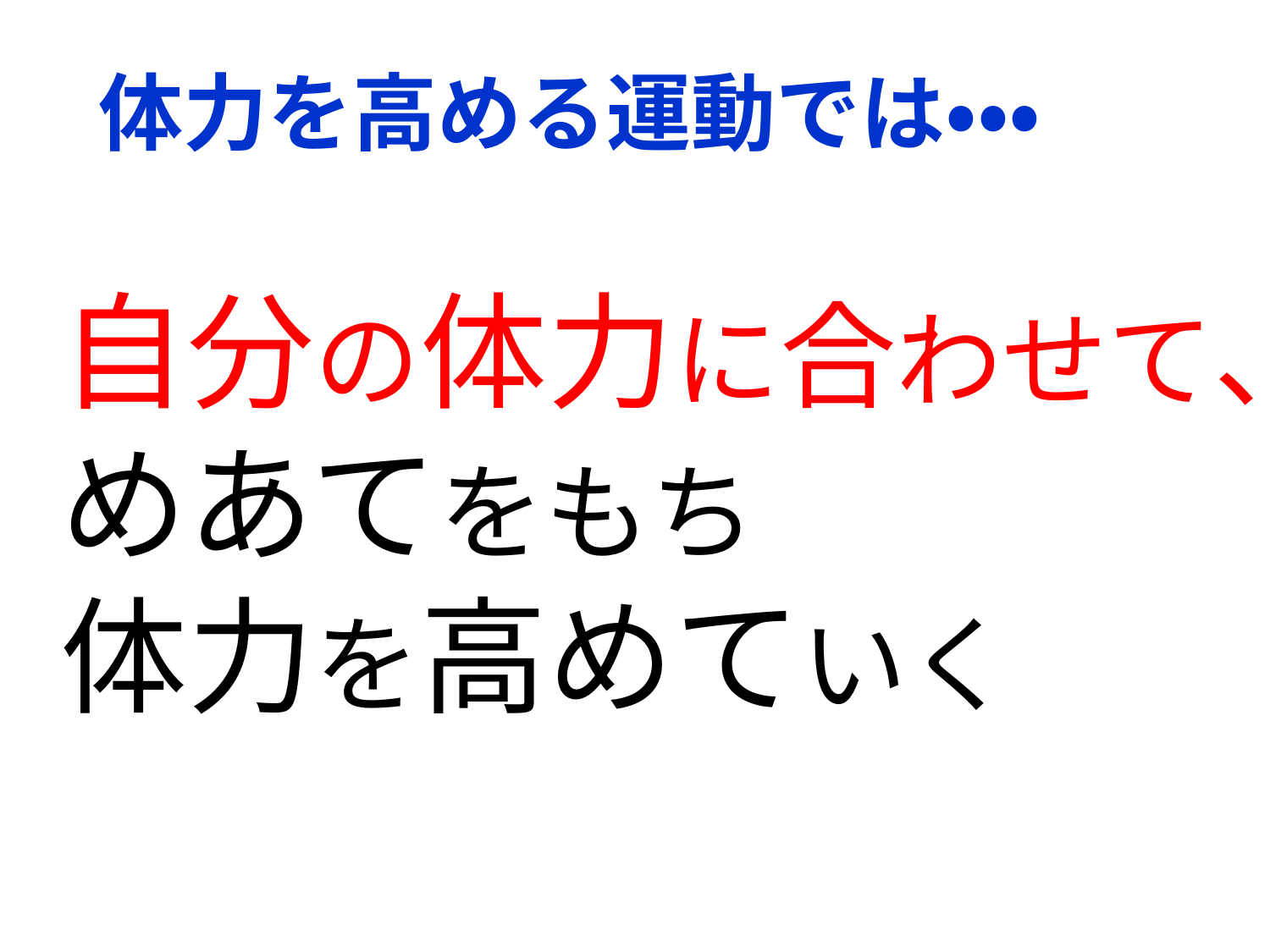

体力を高める運動では・・・
自分の体力に合わせて、めあてをもち
体力を高めていく